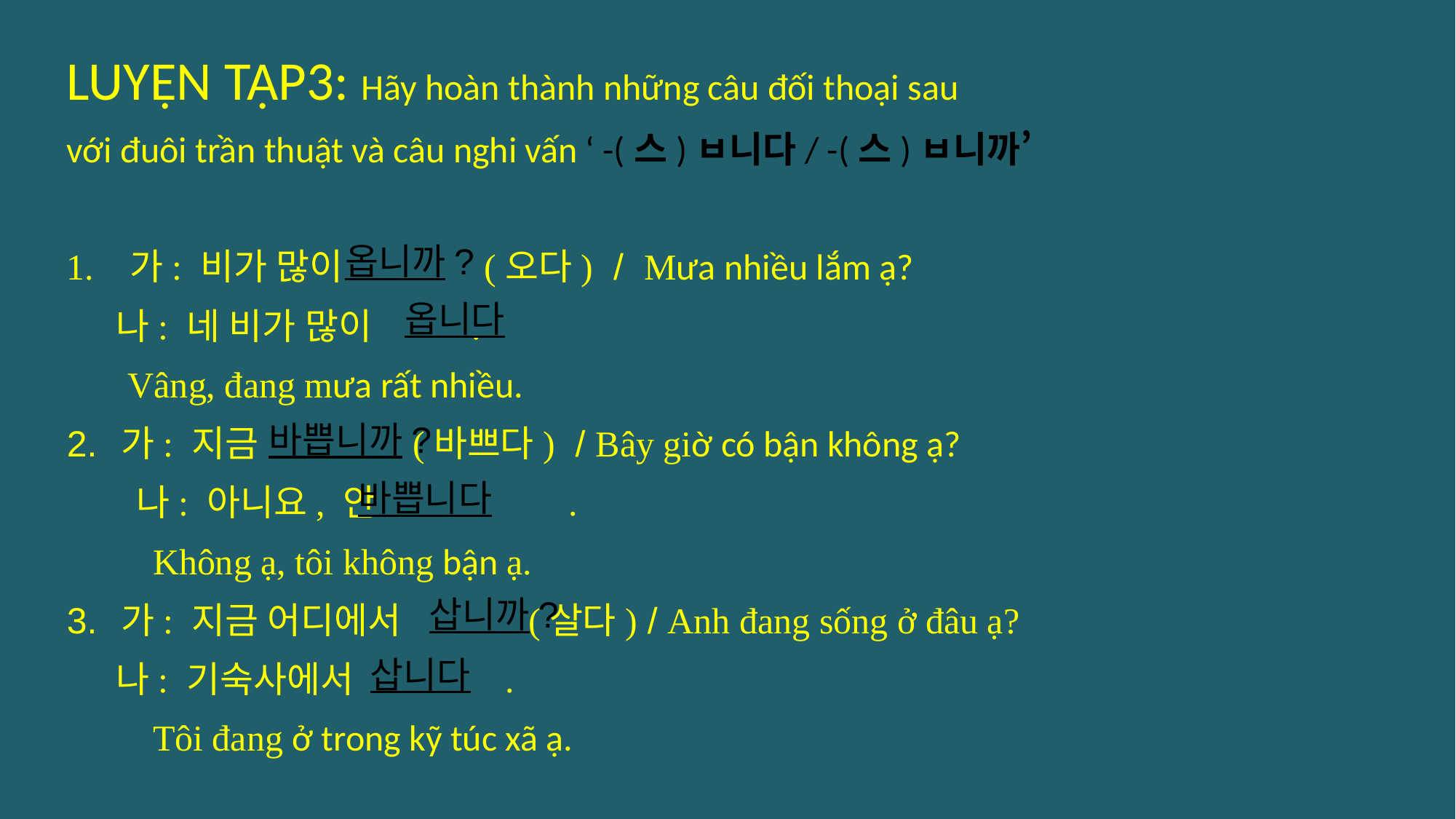

LUYỆN TẬP3: Hãy hoàn thành những câu đối thoại sau
với đuôi trần thuật và câu nghi vấn ‘ -(스)ㅂ니다/ -(스)ㅂ니까’

1.   가: 비가 많이             (오다)  /  Mưa nhiều lắm ạ?
    나: 네 비가 많이          .
      Vâng, đang mưa rất nhiều.
가: 지금                (바쁘다)  / Bây giờ có bận không ạ?
      나: 아니요, 안                  .
Không ạ, tôi không bận ạ.
가: 지금 어디에서             (살다) / Anh đang sống ở đâu ạ?
    나: 기숙사에서              .
Tôi đang ở trong kỹ túc xã ạ.

옵니까?
옵니다
바쁩니까?
바쁩니다
삽니까?
삽니다